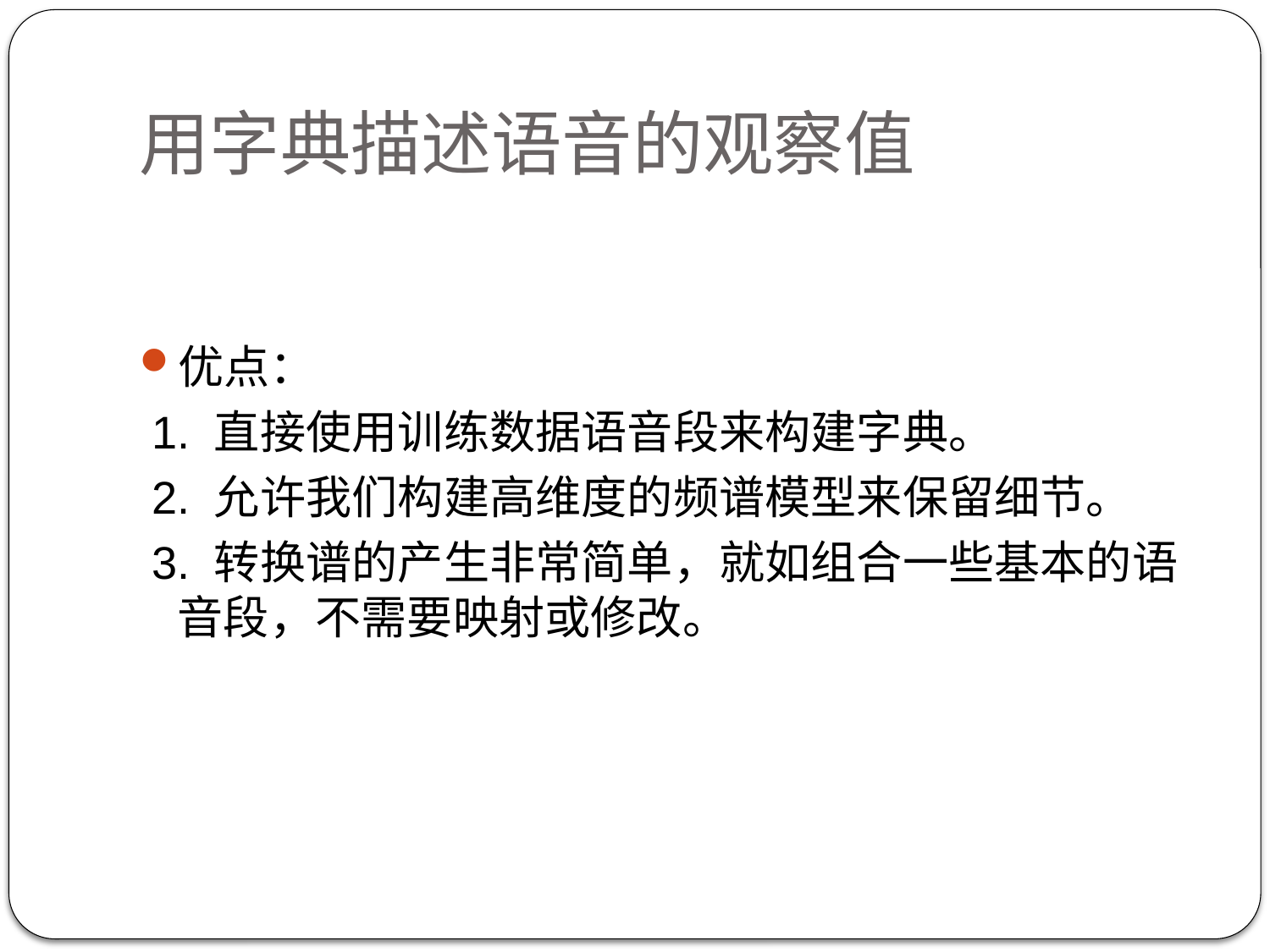

# 用字典描述语音的观察值

优点：
 1. 直接使用训练数据语音段来构建字典。
 2. 允许我们构建高维度的频谱模型来保留细节。
 3. 转换谱的产生非常简单，就如组合一些基本的语音段，不需要映射或修改。